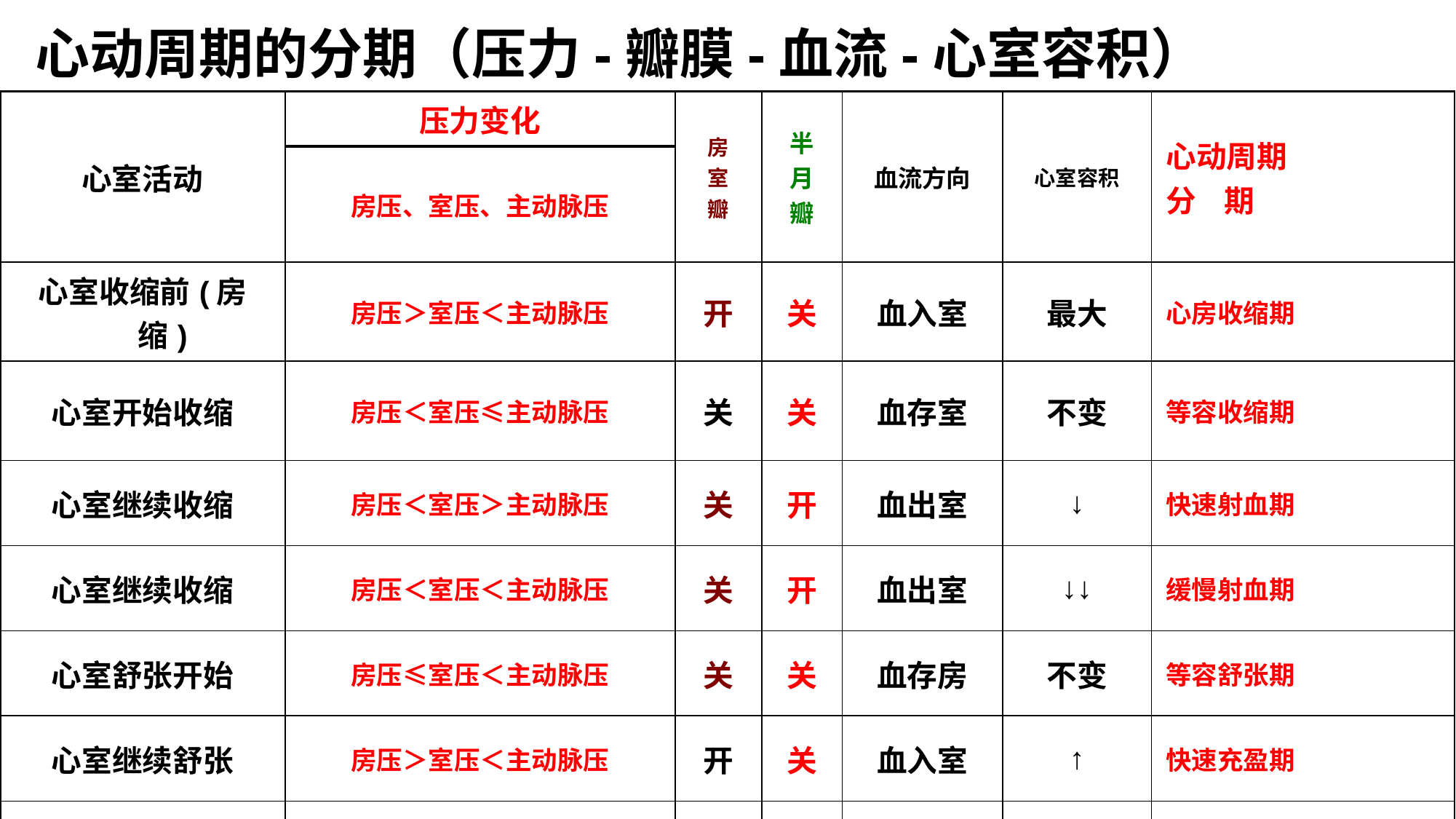

# 心动周期的分期（压力-瓣膜-血流-心室容积）
| 心室活动 | 压力变化 | 房 室 瓣 | 半 月 瓣 | 血流方向 | 心室容积 | 心动周期 分 期 |
| --- | --- | --- | --- | --- | --- | --- |
|  | 房压、室压、主动脉压 |  |  |  |  |  |
| 心室收缩前(房缩) | 房压＞室压＜主动脉压 | 开 | 关 | 血入室 | 最大 | 心房收缩期 |
| 心室开始收缩 | 房压＜室压≤主动脉压 | 关 | 关 | 血存室 | 不变 | 等容收缩期 |
| 心室继续收缩 | 房压＜室压＞主动脉压 | 关 | 开 | 血出室 | ↓ | 快速射血期 |
| 心室继续收缩 | 房压＜室压＜主动脉压 | 关 | 开 | 血出室 | ↓↓ | 缓慢射血期 |
| 心室舒张开始 | 房压≤室压＜主动脉压 | 关 | 关 | 血存房 | 不变 | 等容舒张期 |
| 心室继续舒张 | 房压＞室压＜主动脉压 | 开 | 关 | 血入室 | ↑ | 快速充盈期 |
| 心室继续舒张 | 房压＞室压＜主动脉压 | 开 | 关 | 血入室 | ↑↑ | 缓慢充盈期 |